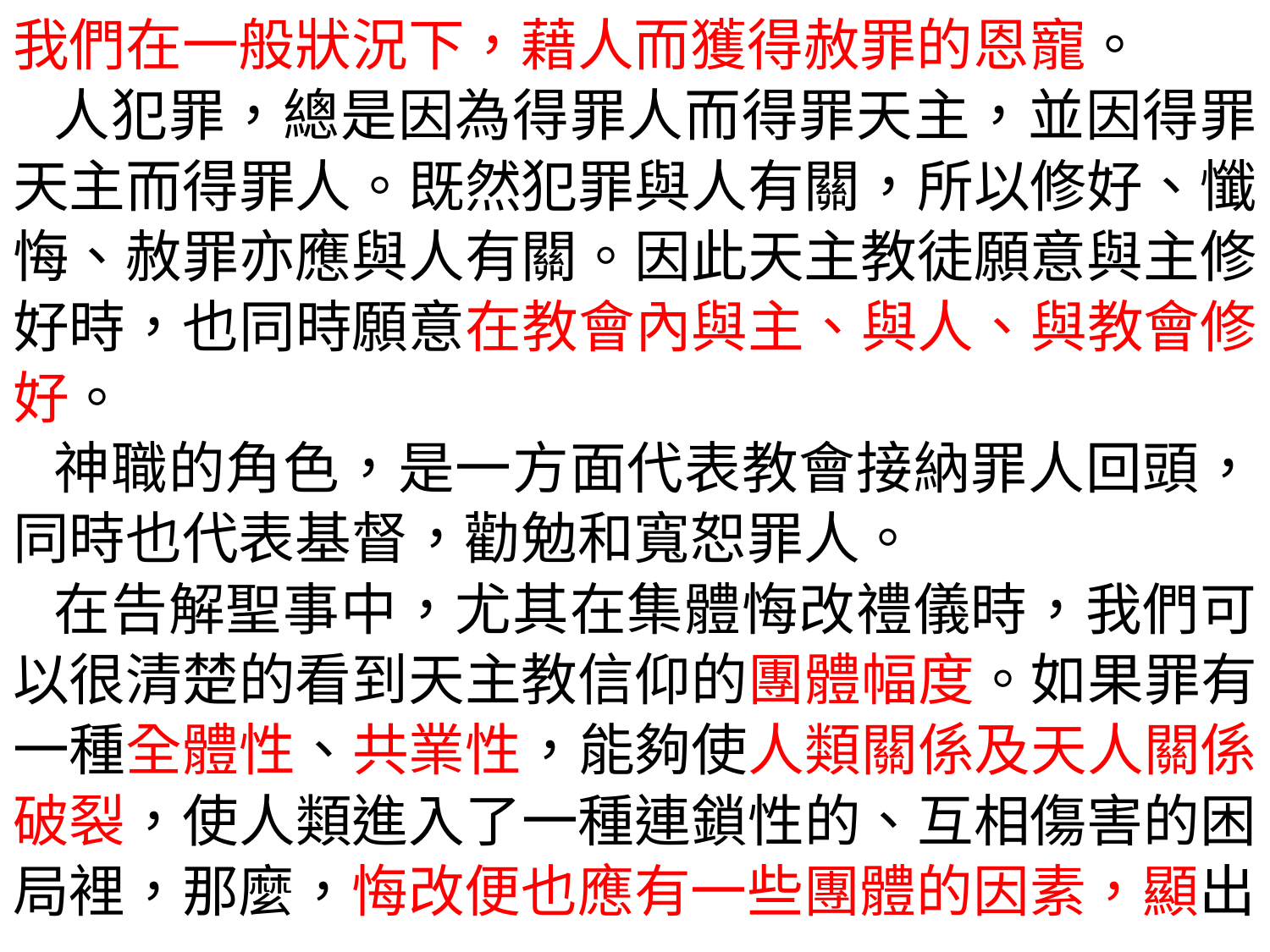

我們在一般狀況下，藉人而獲得赦罪的恩寵。
  人犯罪，總是因為得罪人而得罪天主，並因得罪天主而得罪人。既然犯罪與人有關，所以修好、懺悔、赦罪亦應與人有關。因此天主教徒願意與主修好時，也同時願意在教會內與主、與人、與教會修好。
  神職的角色，是一方面代表教會接納罪人回頭，同時也代表基督，勸勉和寬恕罪人。
  在告解聖事中，尤其在集體悔改禮儀時，我們可以很清楚的看到天主教信仰的團體幅度。如果罪有一種全體性、共業性，能夠使人類關係及天人關係破裂，使人類進入了一種連鎖性的、互相傷害的困局裡，那麼，悔改便也應有一些團體的因素，顯出